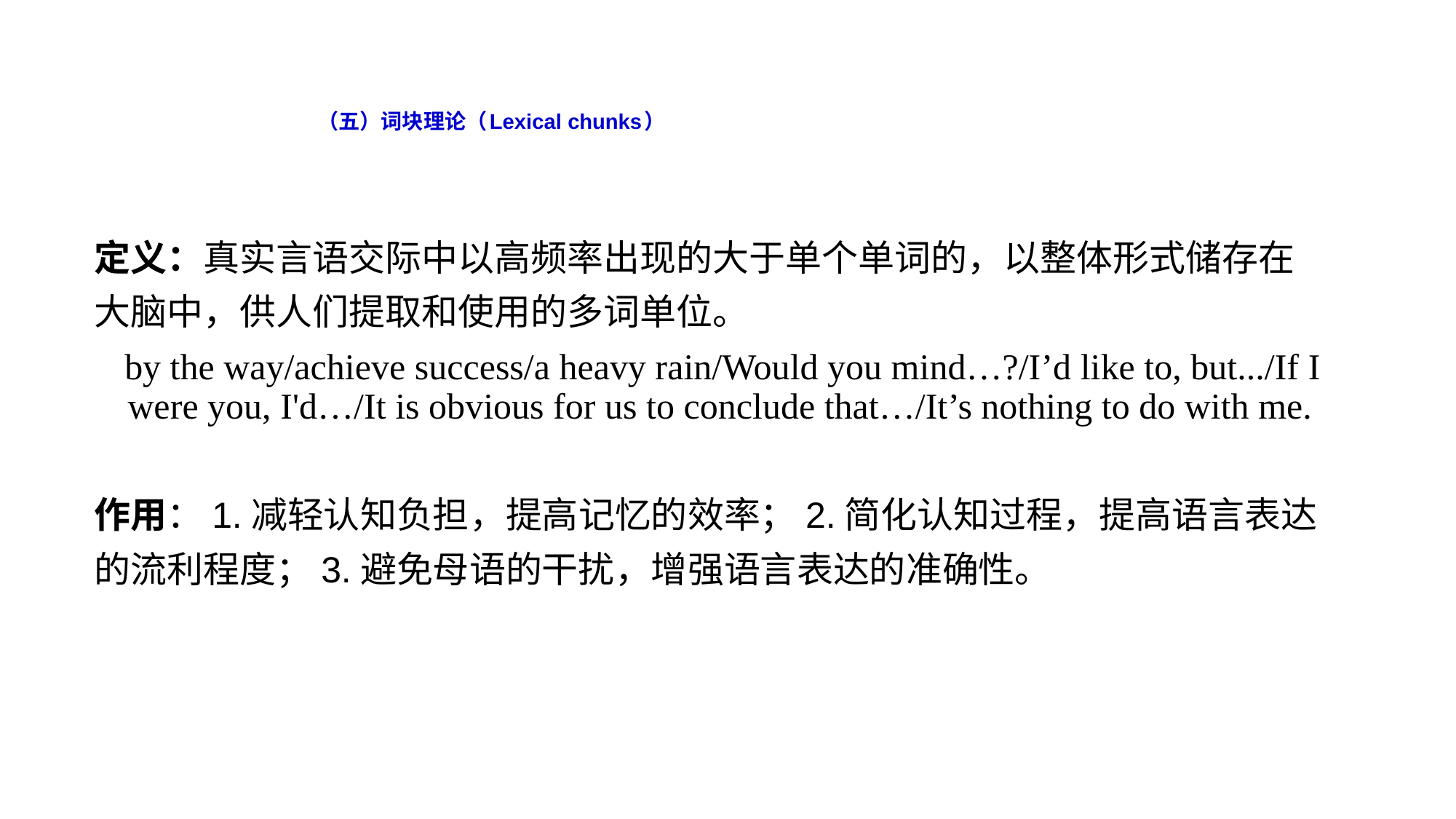

（五）词块理论（Lexical chunks）

定义：真实言语交际中以高频率出现的大于单个单词的，以整体形式储存在
大脑中，供人们提取和使用的多词单位。
   by the way/achieve success/a heavy rain/Would you mind…?/I’d like to, but.../If I were you, I'd…/It is obvious for us to conclude that…/It’s nothing to do with me.

作用：1.减轻认知负担，提高记忆的效率；2.简化认知过程，提高语言表达
的流利程度；3.避免母语的干扰，增强语言表达的准确性。